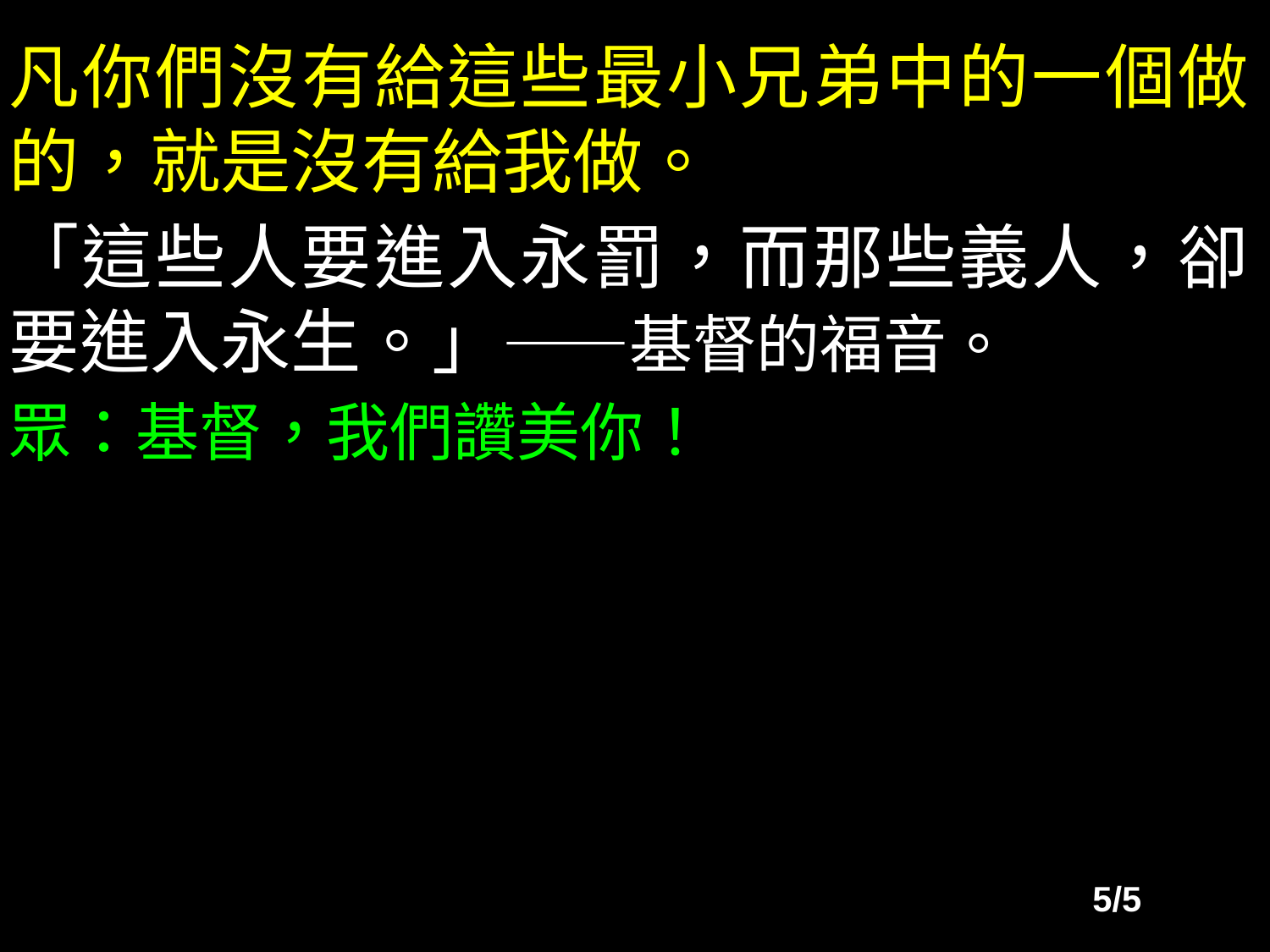

凡你們沒有給這些最小兄弟中的一個做的，就是沒有給我做。
「這些人要進入永罰，而那些義人，卻要進入永生。」——基督的福音。
眾：基督，我們讚美你！

5/5